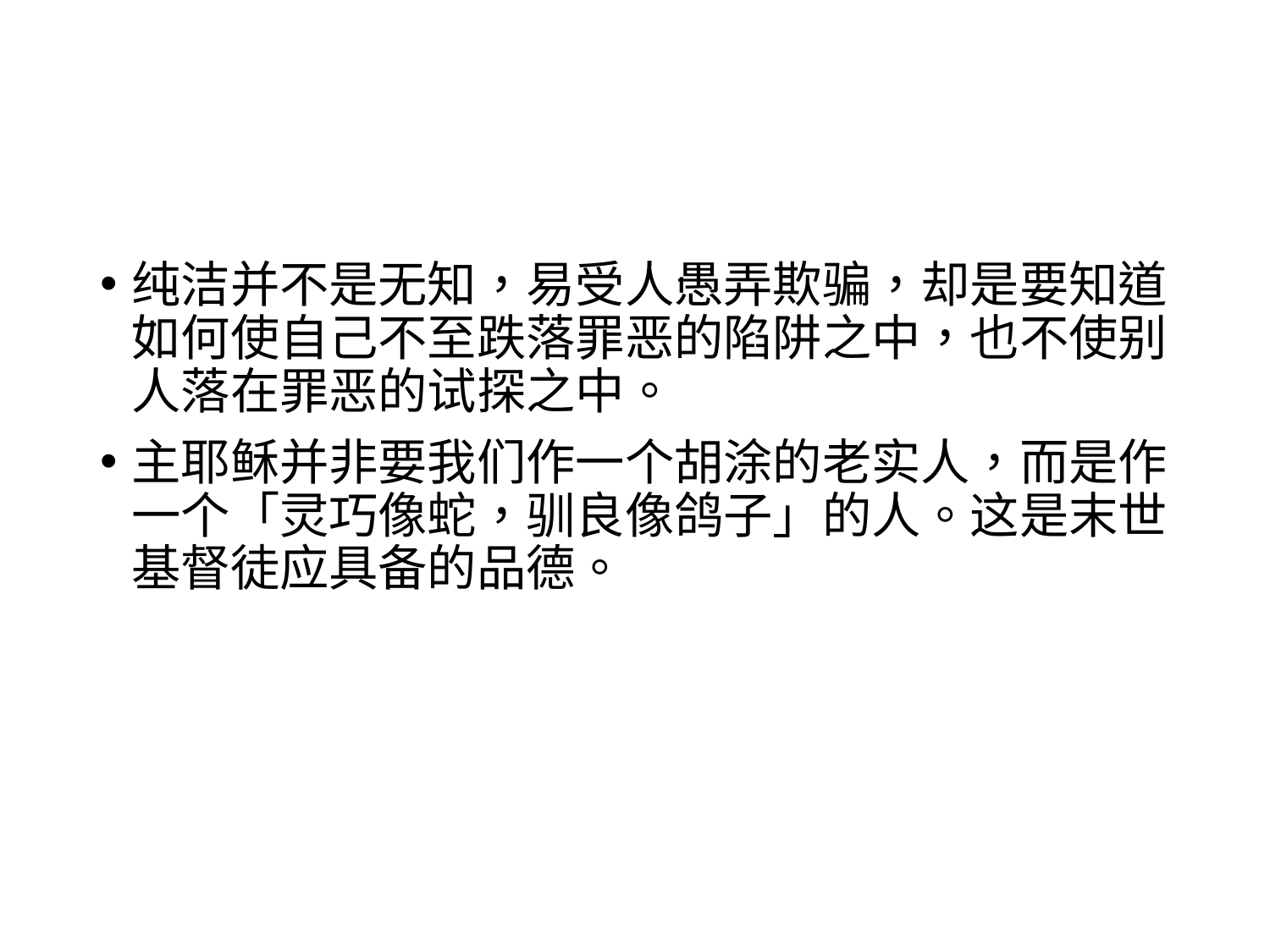

#
纯洁并不是无知，易受人愚弄欺骗，却是要知道如何使自己不至跌落罪恶的陷阱之中，也不使别人落在罪恶的试探之中。
主耶稣并非要我们作一个胡涂的老实人，而是作一个「灵巧像蛇，驯良像鸽子」的人。这是末世基督徒应具备的品德。